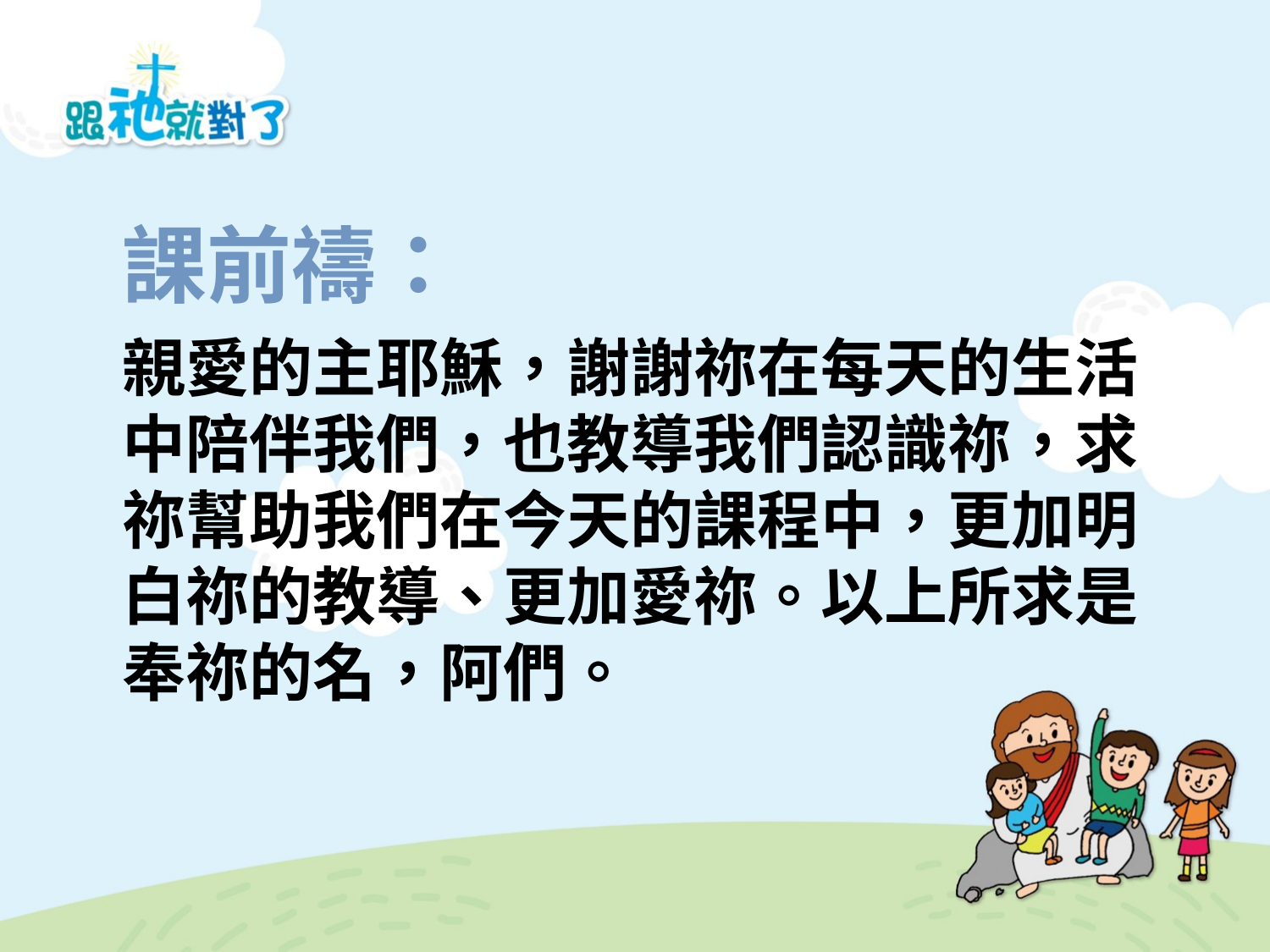

課前禱：
親愛的主耶穌，謝謝祢在每天的生活中陪伴我們，也教導我們認識祢，求祢幫助我們在今天的課程中，更加明白祢的教導、更加愛祢。以上所求是奉祢的名，阿們。